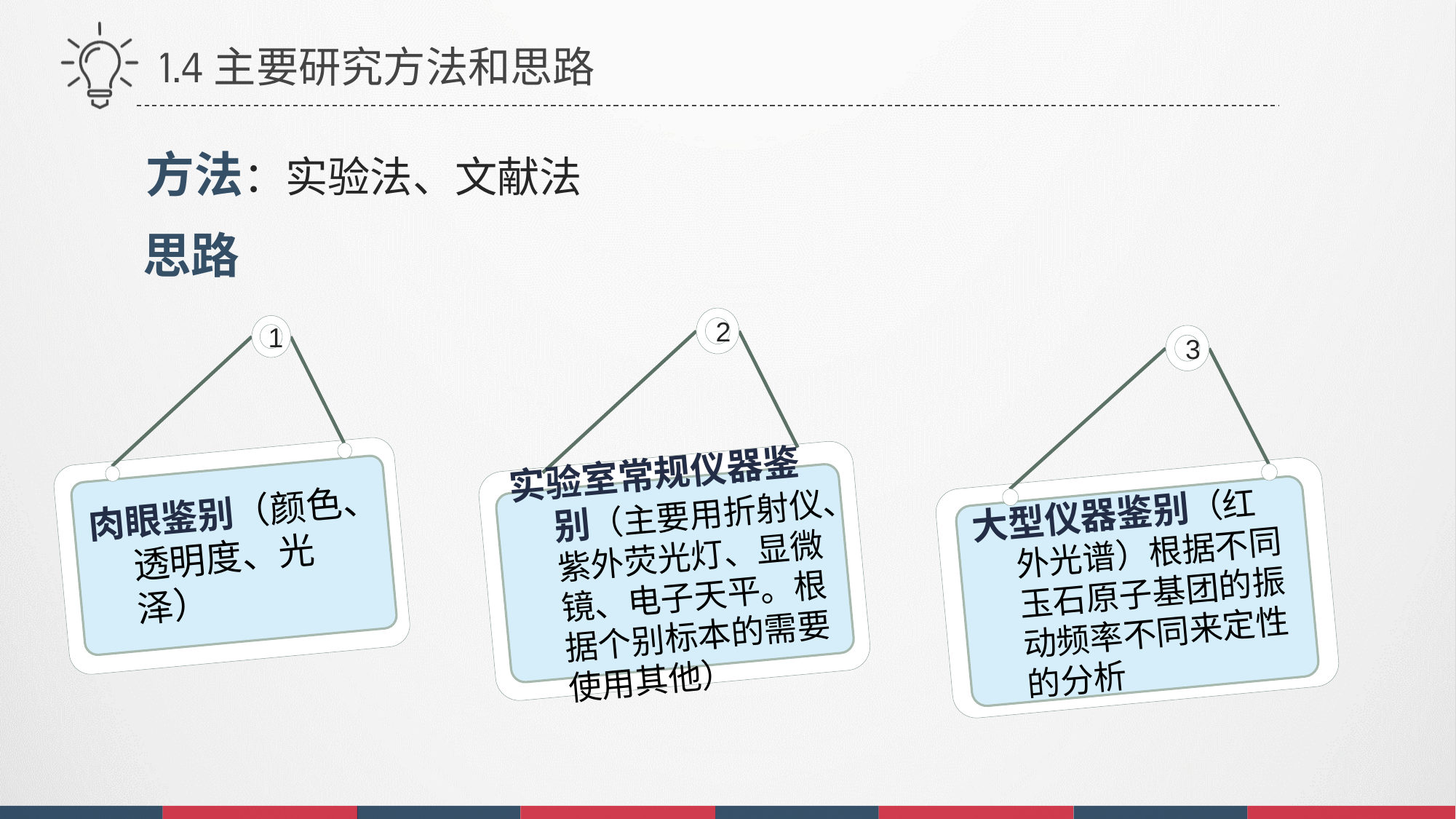

1.4主要研究方法和思路
方法：实验法、文献法

思路

2

实验室常规仪器鉴别（主要用折射仪、紫外荧光灯、显微镜、电子天平。根据个别标本的需要使用其他）

1

肉眼鉴别（颜色、透明度、光泽）

3

大型仪器鉴别（红外光谱）根据不同玉石原子基团的振动频率不同来定性的分析